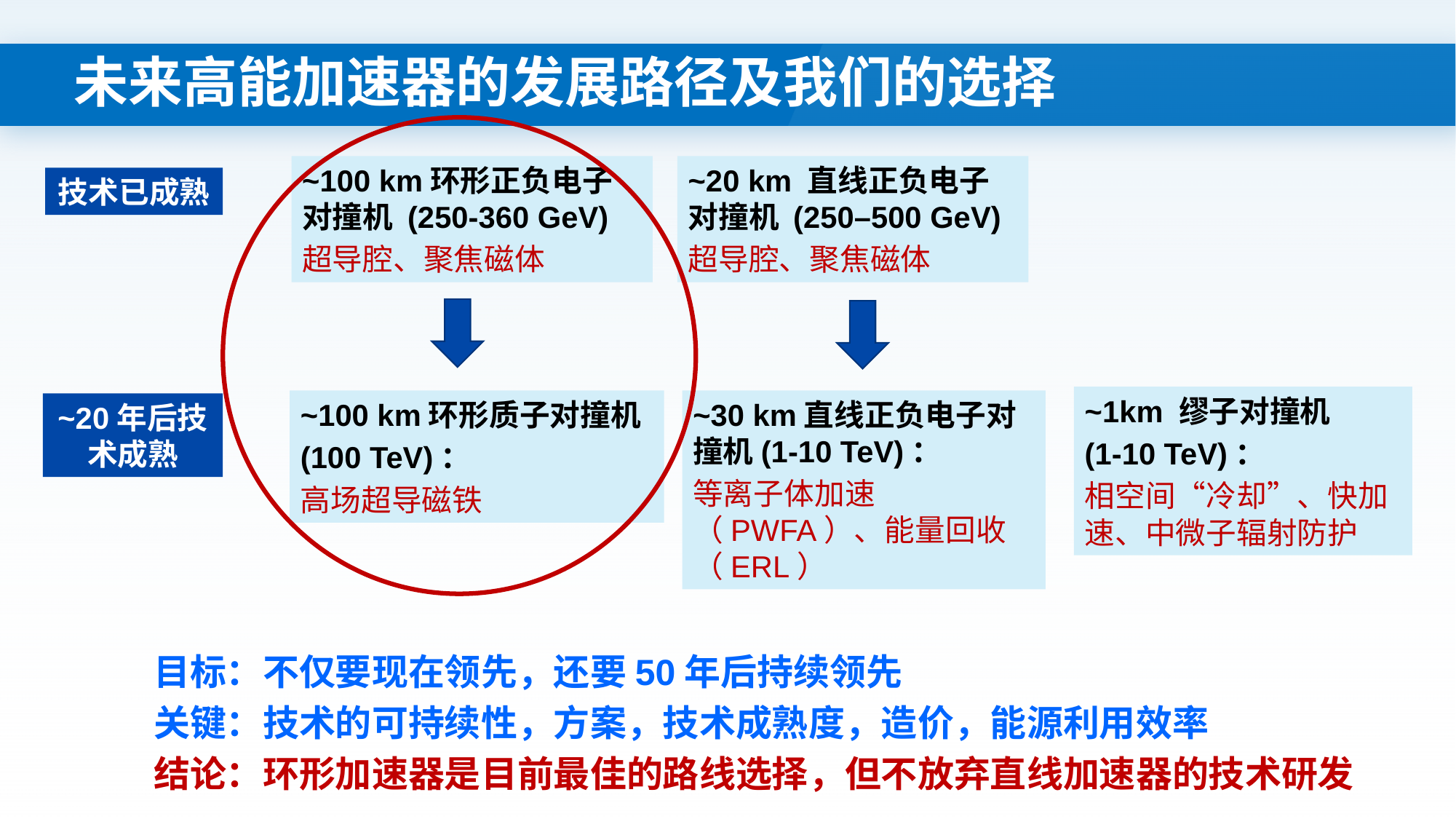

# 未来高能加速器的发展路径及我们的选择

~100 km环形正负电子对撞机 (250-360 GeV)
超导腔、聚焦磁体
~20 km 直线正负电子对撞机 (250–500 GeV)
超导腔、聚焦磁体
技术已成熟

~1km 缪子对撞机
(1-10 TeV)：
相空间“冷却”、快加速、中微子辐射防护
~100 km环形质子对撞机
(100 TeV)：
高场超导磁铁
~30 km直线正负电子对撞机(1-10 TeV)：
等离子体加速（PWFA）、能量回收（ERL）
~20年后技术成熟
目标：不仅要现在领先，还要50年后持续领先
关键：技术的可持续性，方案，技术成熟度，造价，能源利用效率
结论：环形加速器是目前最佳的路线选择，但不放弃直线加速器的技术研发